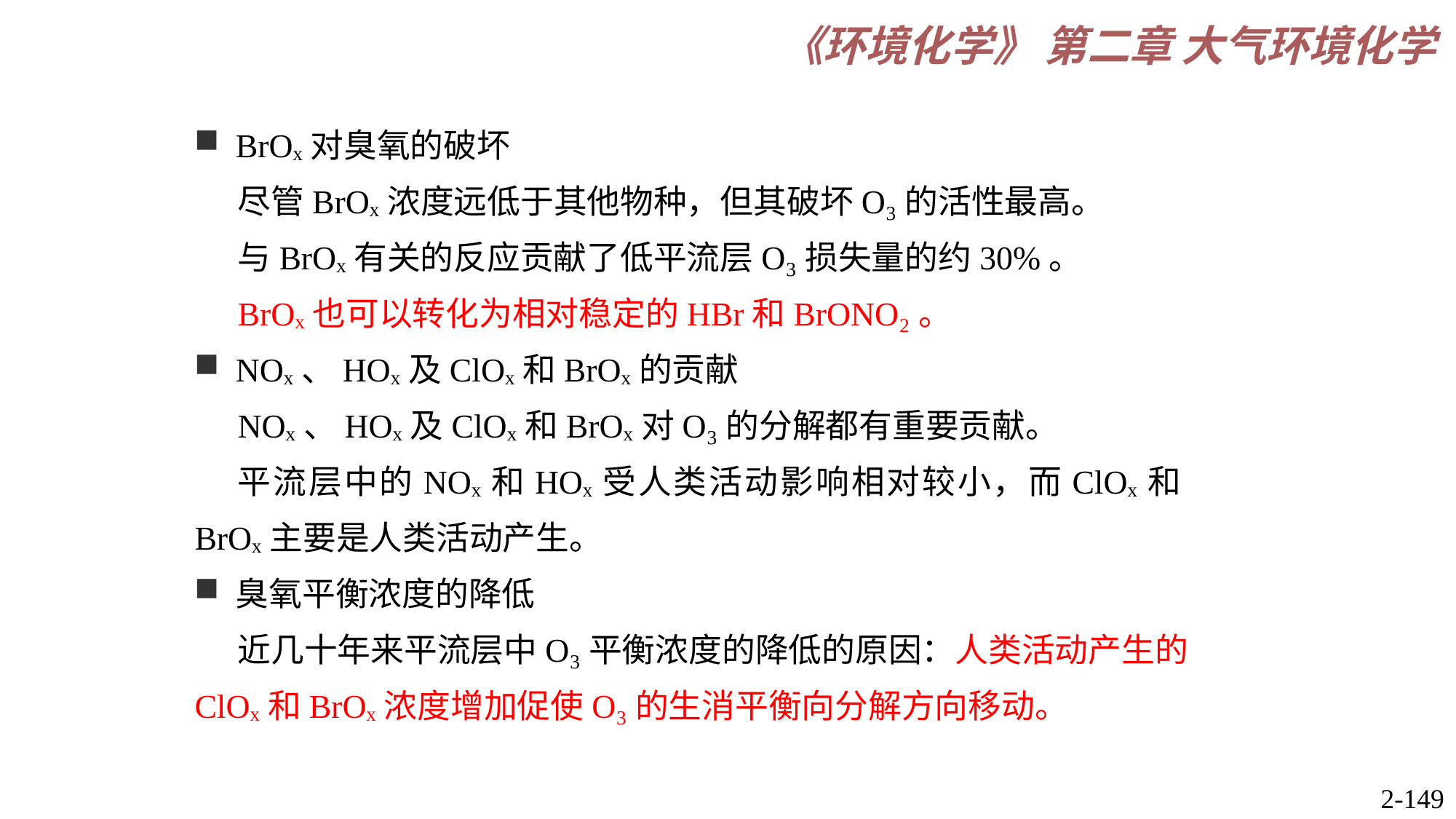

BrOₓ对臭氧的破坏
尽管BrOₓ浓度远低于其他物种，但其破坏O₃的活性最高。
与BrOₓ有关的反应贡献了低平流层O₃损失量的约30%。
BrOₓ也可以转化为相对稳定的HBr和BrONO₂。
NOₓ、HOₓ及ClOₓ和BrOₓ的贡献
NOₓ、HOₓ及ClOₓ和BrOₓ对O₃的分解都有重要贡献。
平流层中的NOₓ和HOₓ受人类活动影响相对较小，而ClOₓ和BrOₓ主要是人类活动产生。
臭氧平衡浓度的降低
近几十年来平流层中O₃平衡浓度的降低的原因：人类活动产生的ClOₓ和BrOₓ浓度增加促使O₃的生消平衡向分解方向移动。
2-149